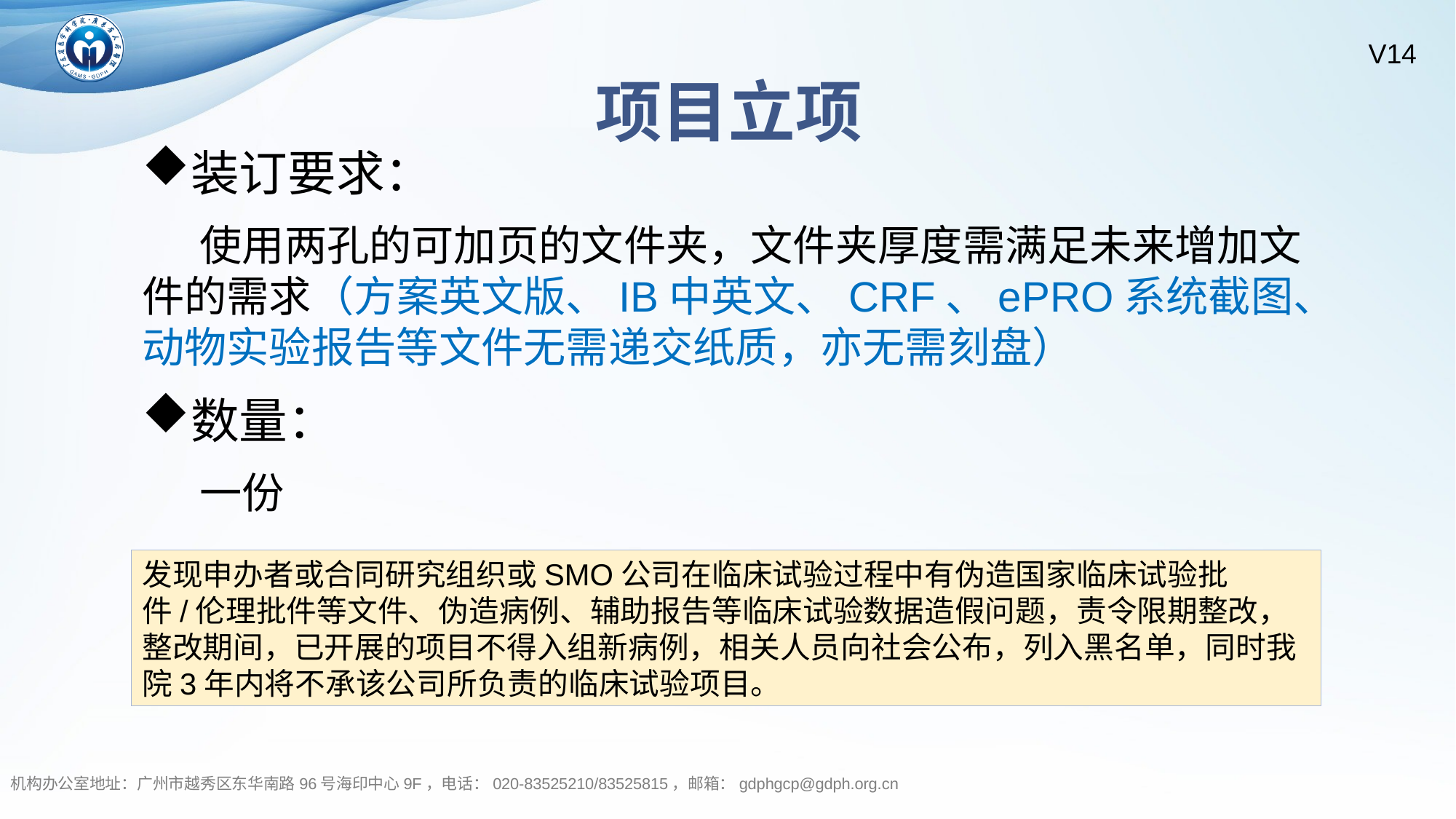

项目立项
装订要求：
     使用两孔的可加页的文件夹，文件夹厚度需满足未来增加文件的需求（方案英文版、IB中英文、CRF、ePRO系统截图、动物实验报告等文件无需递交纸质，亦无需刻盘）
数量：
     一份
发现申办者或合同研究组织或SMO公司在临床试验过程中有伪造国家临床试验批件/伦理批件等文件、伪造病例、辅助报告等临床试验数据造假问题，责令限期整改，整改期间，已开展的项目不得入组新病例，相关人员向社会公布，列入黑名单，同时我院3年内将不承该公司所负责的临床试验项目。
机构办公室地址：广州市越秀区东华南路96号海印中心9F，电话：020-83525210/83525815，邮箱：gdphgcp@gdph.org.cn
13